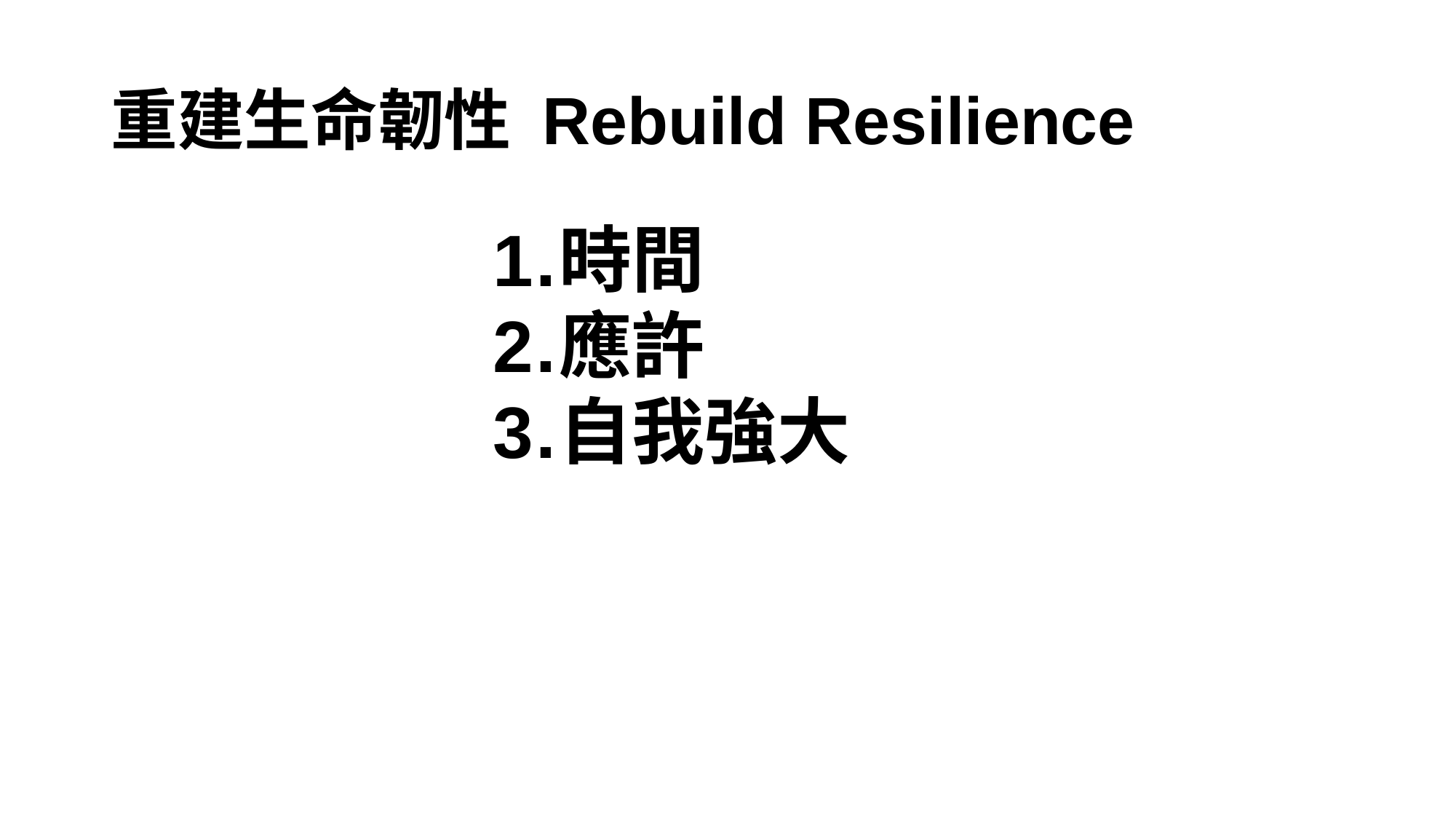

# 重建生命韌性 Rebuild Resilience
時間
應許
自我強大